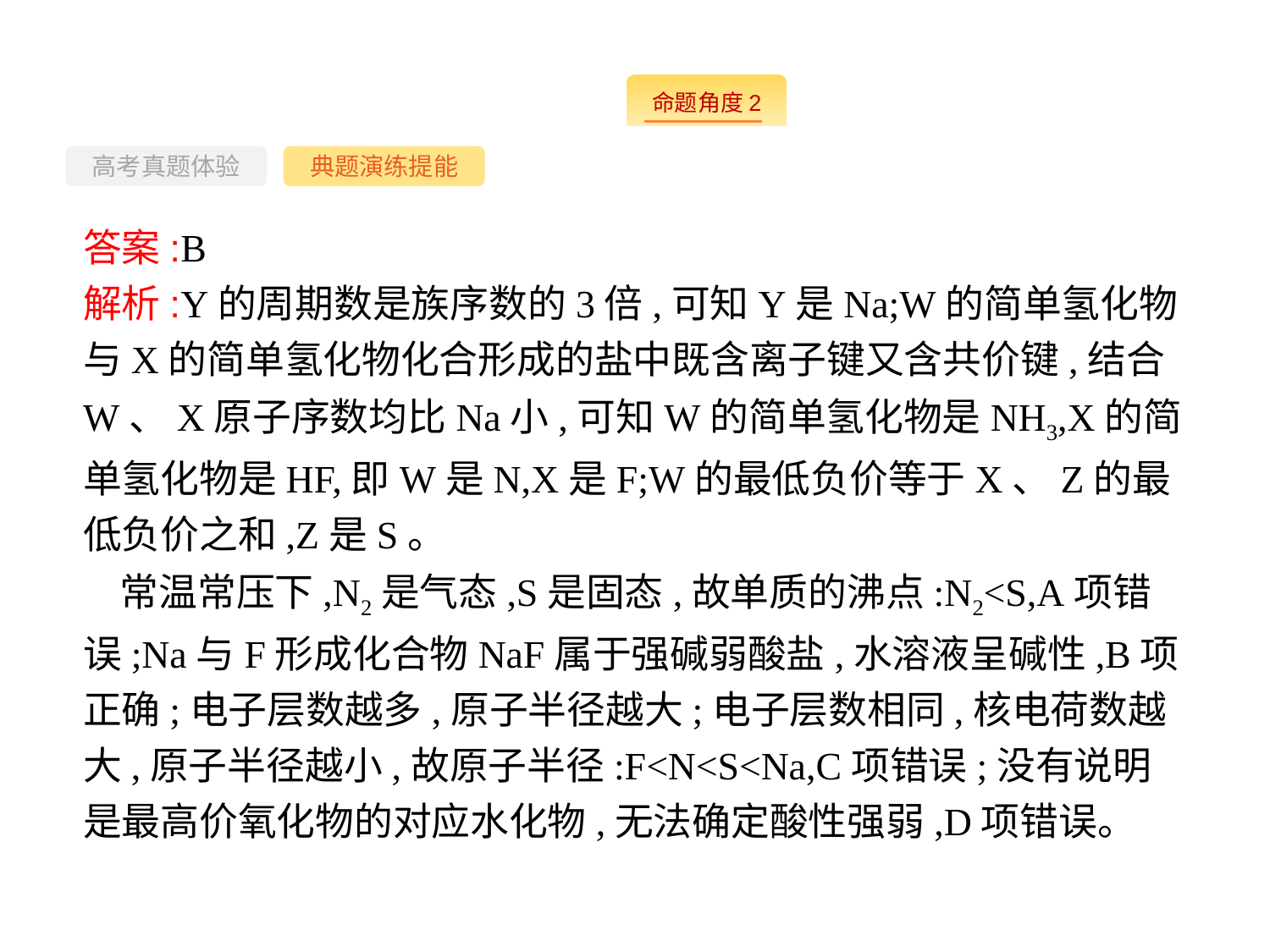

-54-
高考真题体验
典题演练提能
答案:B
解析:Y的周期数是族序数的3倍,可知Y是Na;W的简单氢化物与X的简单氢化物化合形成的盐中既含离子键又含共价键,结合W、X原子序数均比Na小,可知W的简单氢化物是NH3,X的简单氢化物是HF,即W是N,X是F;W的最低负价等于X、Z的最低负价之和,Z是S。
常温常压下,N2是气态,S是固态,故单质的沸点:N2<S,A项错误;Na与F形成化合物NaF属于强碱弱酸盐,水溶液呈碱性,B项正确;电子层数越多,原子半径越大;电子层数相同,核电荷数越大,原子半径越小,故原子半径:F<N<S<Na,C项错误;没有说明是最高价氧化物的对应水化物,无法确定酸性强弱,D项错误。